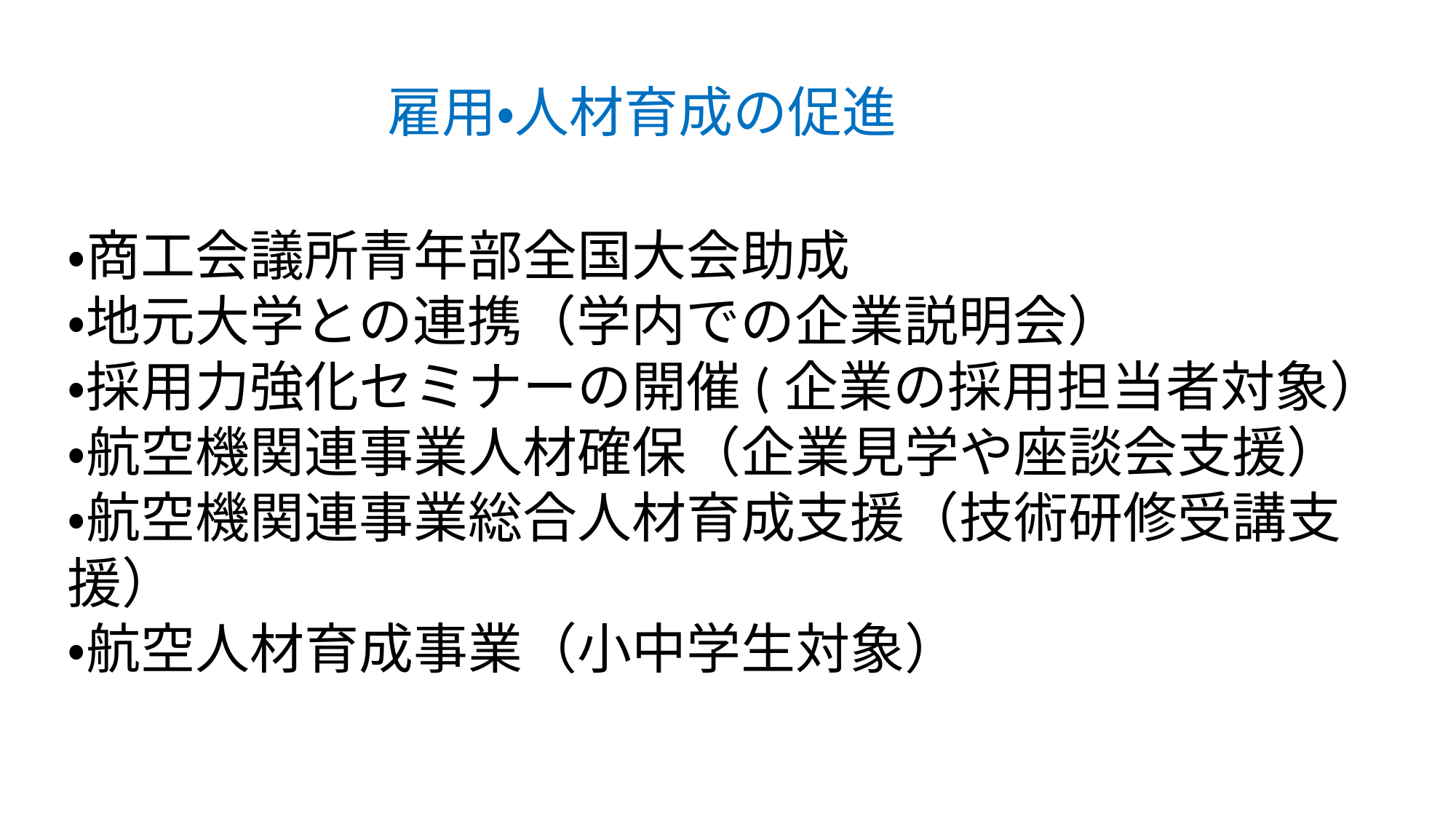

雇用・人材育成の促進
・商工会議所青年部全国大会助成
・地元大学との連携（学内での企業説明会）
・採用力強化セミナーの開催(企業の採用担当者対象）
・航空機関連事業人材確保（企業見学や座談会支援）
・航空機関連事業総合人材育成支援（技術研修受講支援）
・航空人材育成事業（小中学生対象）